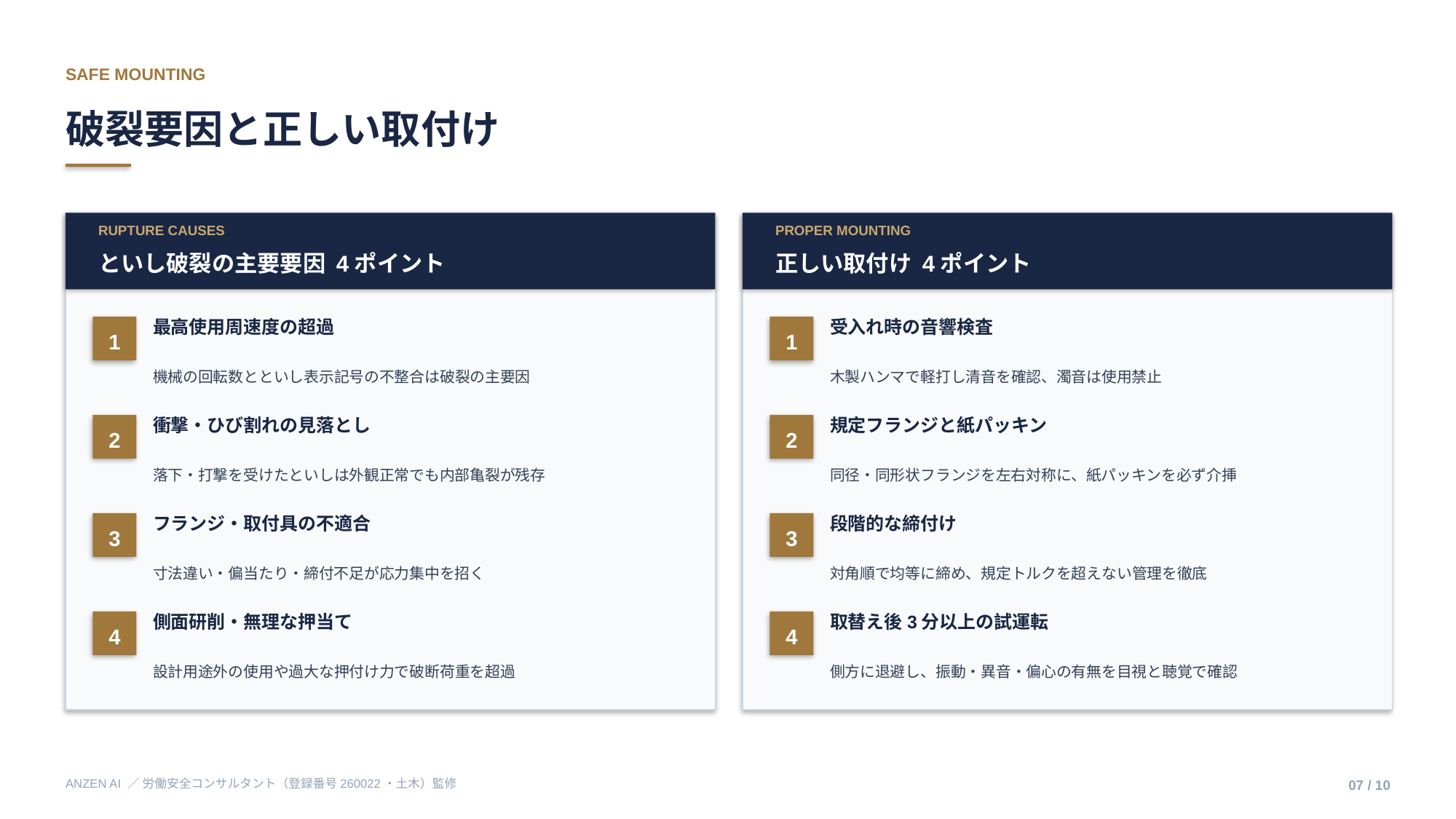

SAFE MOUNTING
破裂要因と正しい取付け

RUPTURE CAUSES
PROPER MOUNTING
といし破裂の主要要因 4ポイント
正しい取付け 4ポイント
最高使用周速度の超過
受入れ時の音響検査

1

1
機械の回転数とといし表示記号の不整合は破裂の主要因
木製ハンマで軽打し清音を確認、濁音は使用禁止
衝撃・ひび割れの見落とし
規定フランジと紙パッキン

2

2
落下・打撃を受けたといしは外観正常でも内部亀裂が残存
同径・同形状フランジを左右対称に、紙パッキンを必ず介挿
フランジ・取付具の不適合
段階的な締付け

3

3
寸法違い・偏当たり・締付不足が応力集中を招く
対角順で均等に締め、規定トルクを超えない管理を徹底
側面研削・無理な押当て
取替え後3分以上の試運転

4

4
設計用途外の使用や過大な押付け力で破断荷重を超過
側方に退避し、振動・異音・偏心の有無を目視と聴覚で確認
ANZEN AI ／ 労働安全コンサルタント（登録番号260022・土木）監修
07 / 10